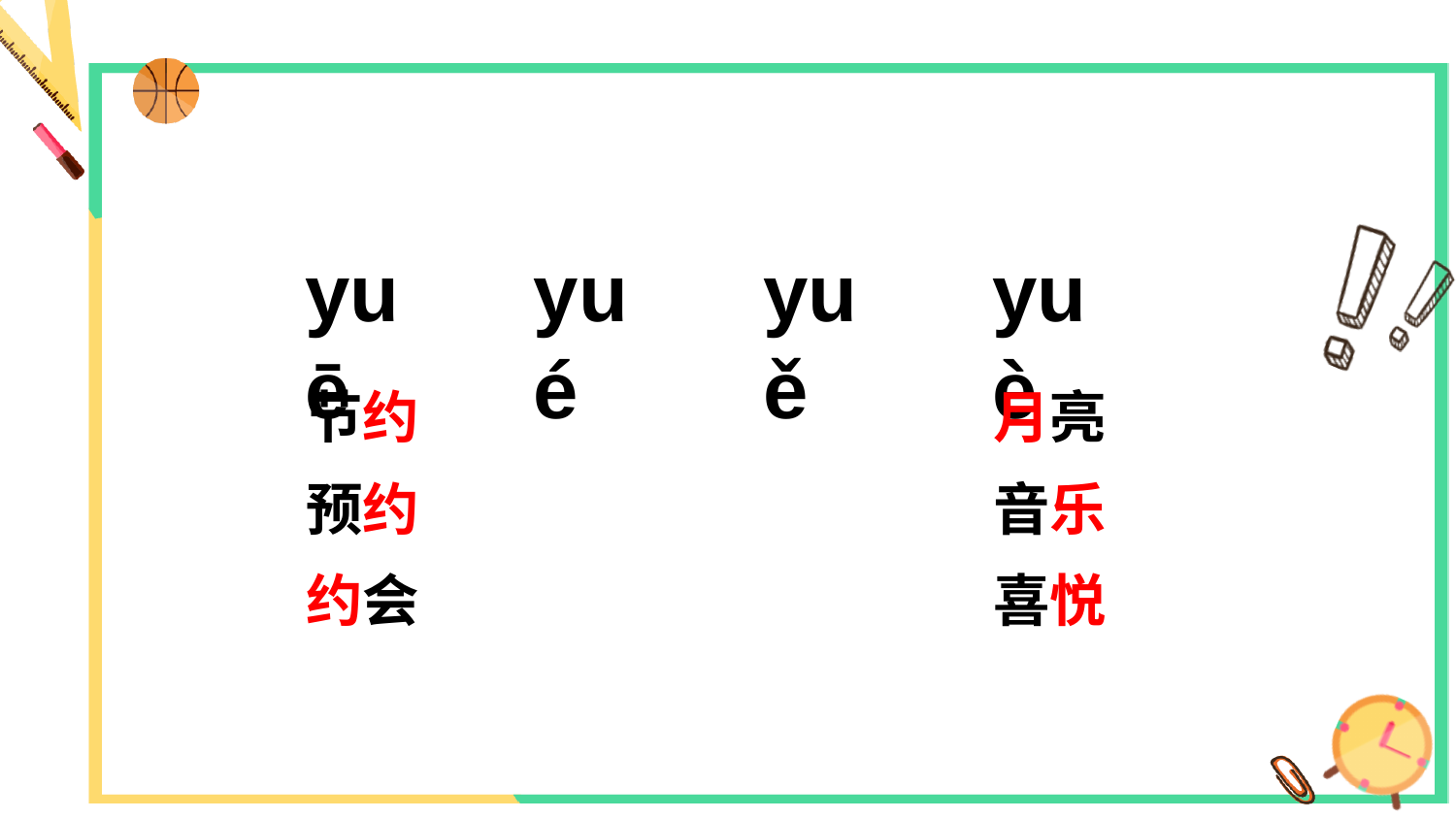

yuē
yué
yuě
yuè
节约
月亮
预约
音乐
约会
喜悦